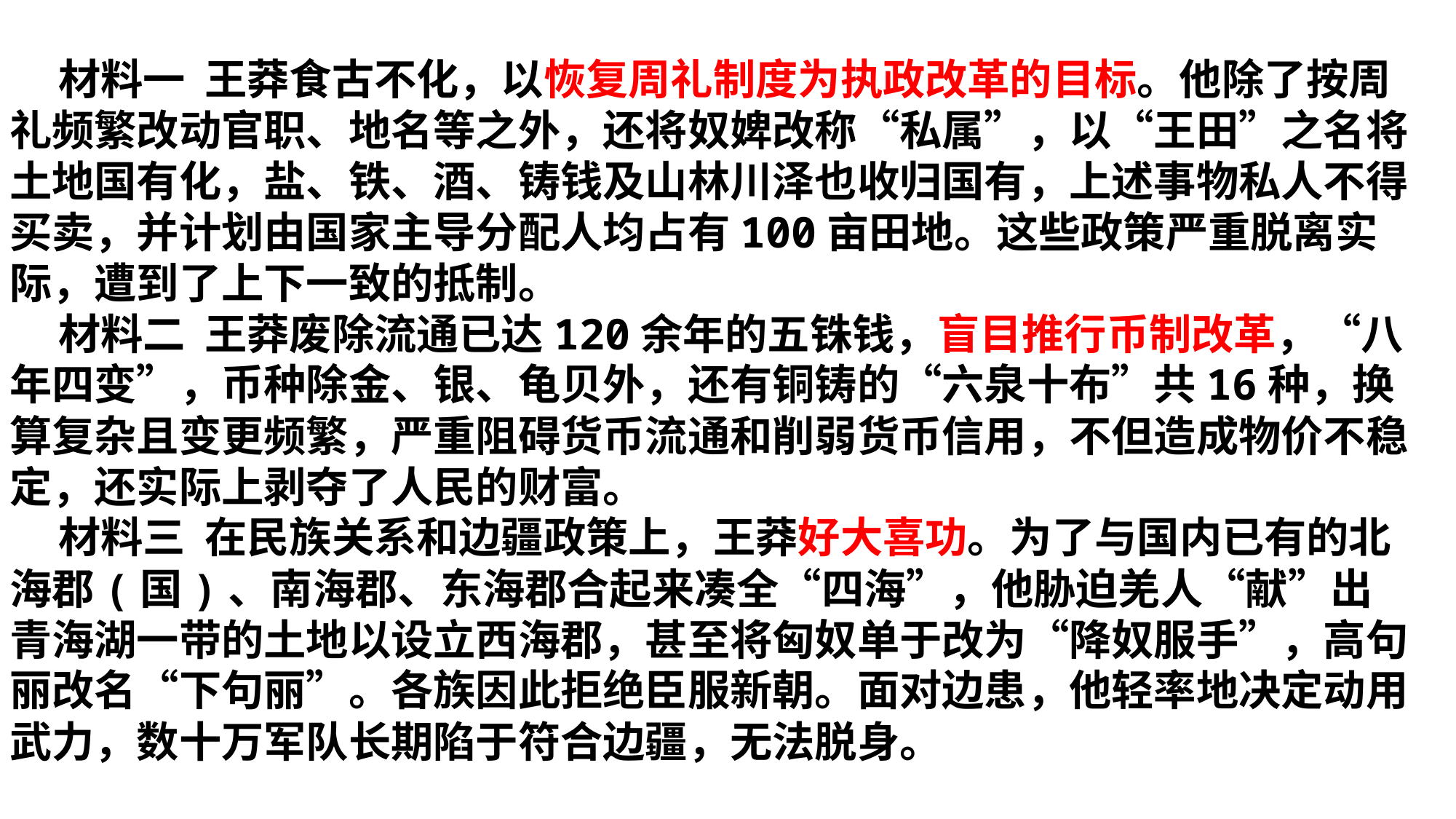

材料一  王莽食古不化，以恢复周礼制度为执政改革的目标。他除了按周礼频繁改动官职、地名等之外，还将奴婢改称“私属”，以“王田”之名将土地国有化，盐、铁、酒、铸钱及山林川泽也收归国有，上述事物私人不得买卖，并计划由国家主导分配人均占有100亩田地。这些政策严重脱离实际，遭到了上下一致的抵制。
    材料二  王莽废除流通已达120余年的五铢钱，盲目推行币制改革，“八年四变”，币种除金、银、龟贝外，还有铜铸的“六泉十布”共16种，换算复杂且变更频繁，严重阻碍货币流通和削弱货币信用，不但造成物价不稳定，还实际上剥夺了人民的财富。
    材料三  在民族关系和边疆政策上，王莽好大喜功。为了与国内已有的北海郡(国)、南海郡、东海郡合起来凑全“四海”，他胁迫羌人“献”出青海湖一带的土地以设立西海郡，甚至将匈奴单于改为“降奴服手”，高句丽改名“下句丽”。各族因此拒绝臣服新朝。面对边患，他轻率地决定动用武力，数十万军队长期陷于符合边疆，无法脱身。